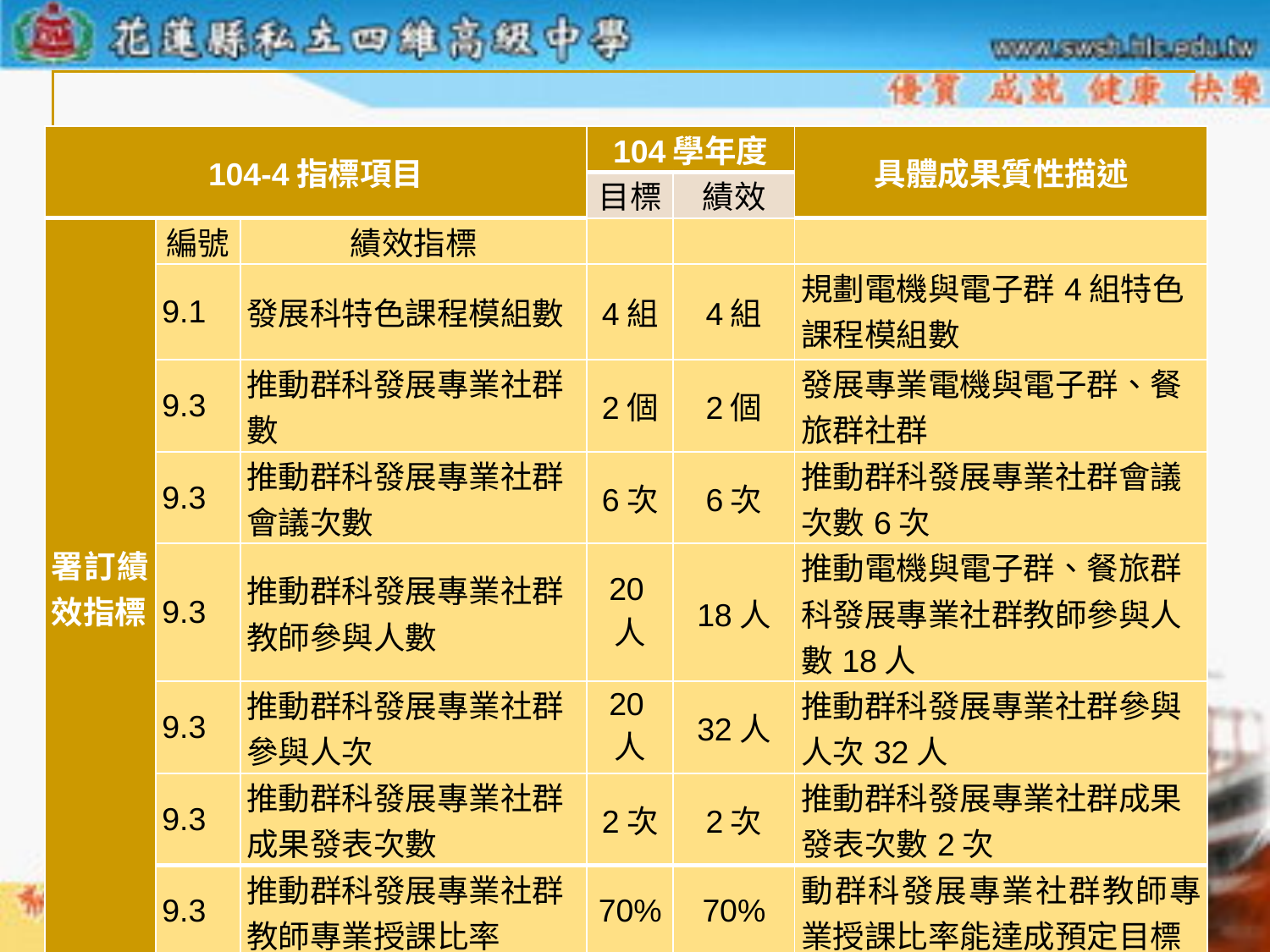

| 104-4指標項目 |  |  | 104學年度 |  | 具體成果質性描述 |
| --- | --- | --- | --- | --- | --- |
|  |  |  | 目標 | 績效 |  |
| 署訂績效指標 | 編號 | 績效指標 |  |  |  |
|  | 9.1 | 發展科特色課程模組數 | 4組 | 4組 | 規劃電機與電子群4組特色課程模組數 |
|  | 9.3 | 推動群科發展專業社群數 | 2個 | 2個 | 發展專業電機與電子群、餐旅群社群 |
|  | 9.3 | 推動群科發展專業社群會議次數 | 6次 | 6次 | 推動群科發展專業社群會議次數6次 |
|  | 9.3 | 推動群科發展專業社群教師參與人數 | 20人 | 18人 | 推動電機與電子群、餐旅群科發展專業社群教師參與人數18人 |
|  | 9.3 | 推動群科發展專業社群參與人次 | 20人 | 32人 | 推動群科發展專業社群參與人次32人 |
|  | 9.3 | 推動群科發展專業社群成果發表次數 | 2次 | 2次 | 推動群科發展專業社群成果發表次數2次 |
|  | 9.3 | 推動群科發展專業社群教師專業授課比率 | 70% | 70% | 動群科發展專業社群教師專業授課比率能達成預定目標 |
P53